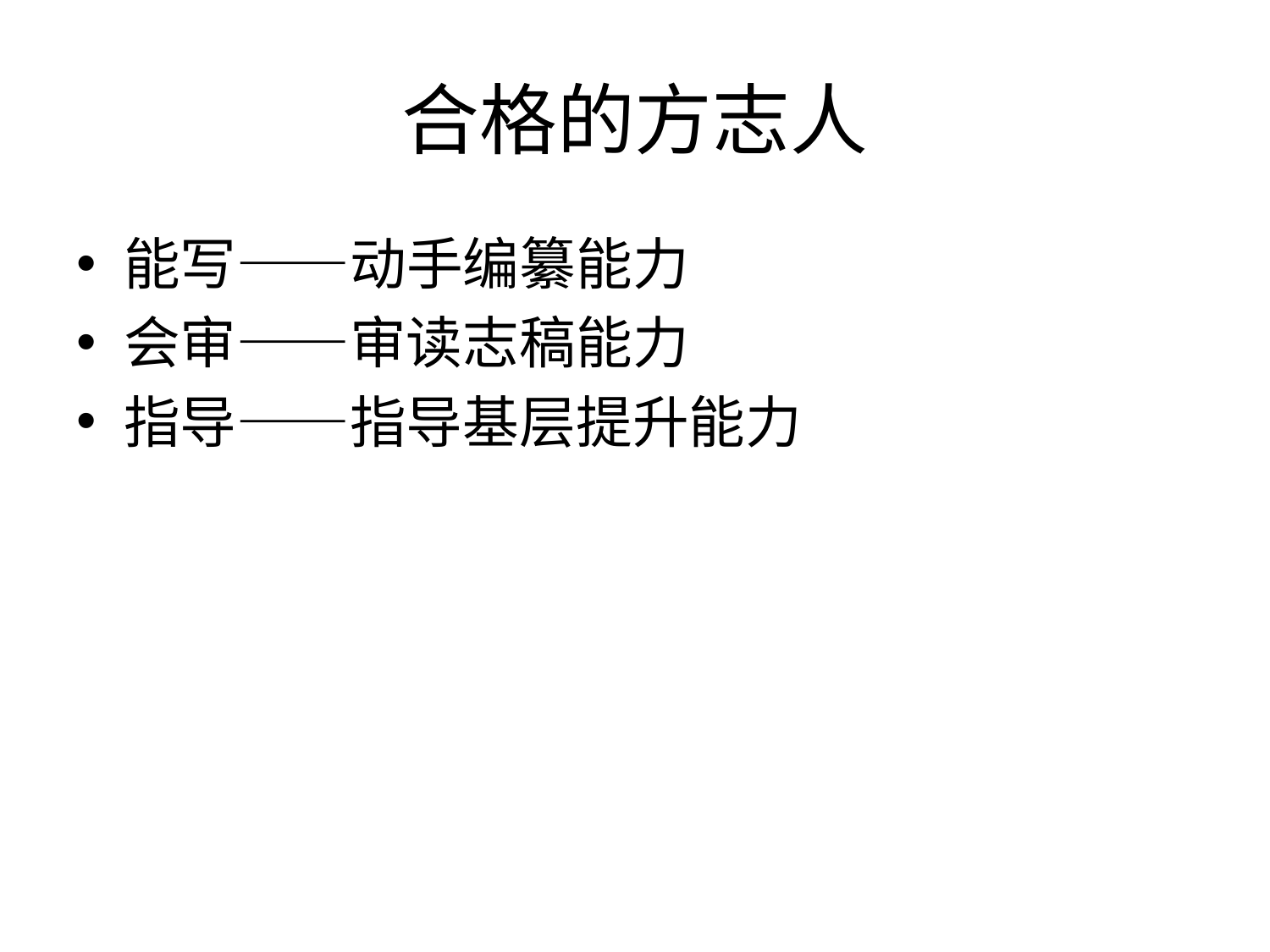

# 合格的方志人
能写——动手编纂能力
会审——审读志稿能力
指导——指导基层提升能力